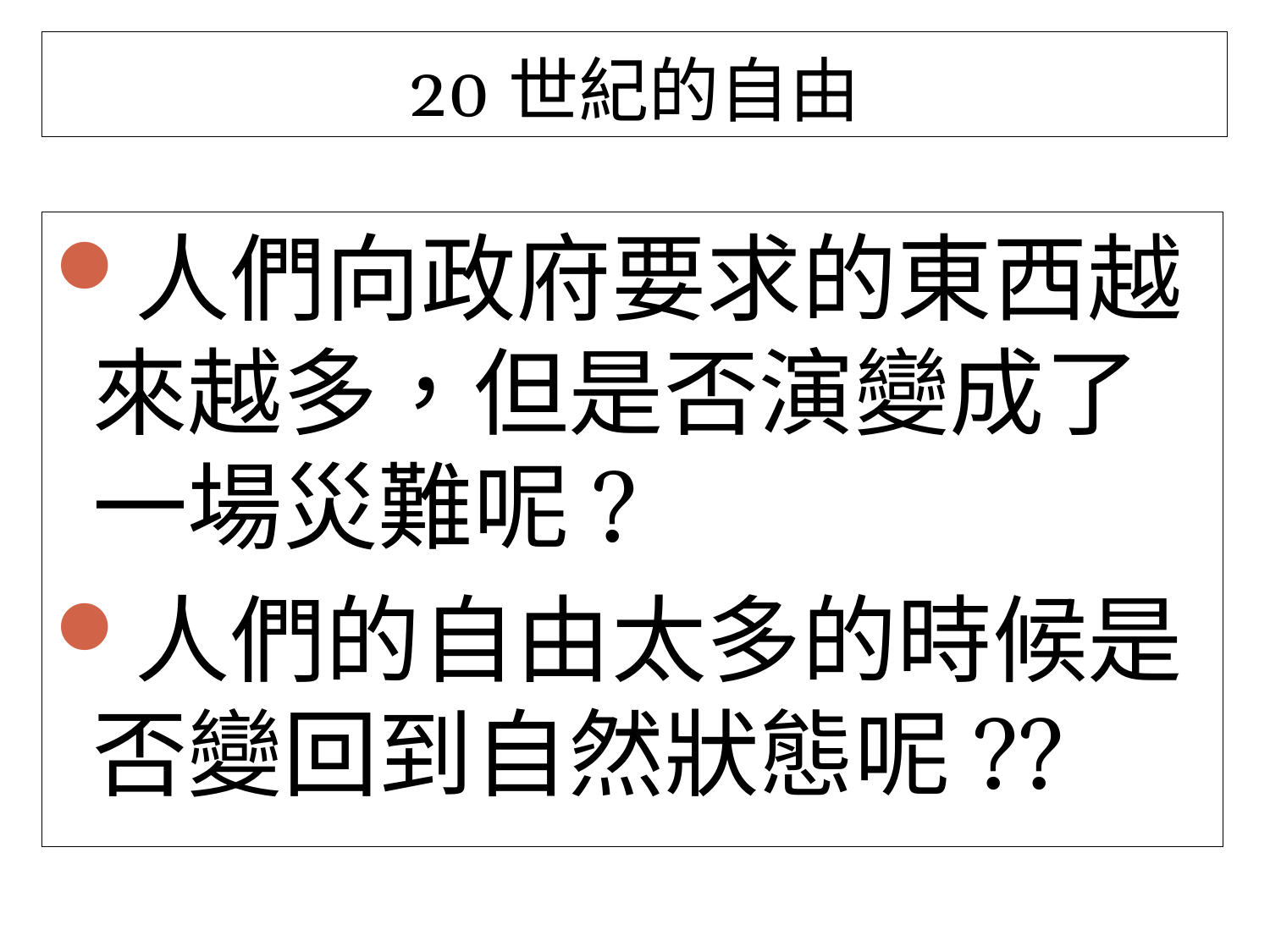

20世紀的自由
人們向政府要求的東西越來越多，但是否演變成了一場災難呢?
人們的自由太多的時候是否變回到自然狀態呢??